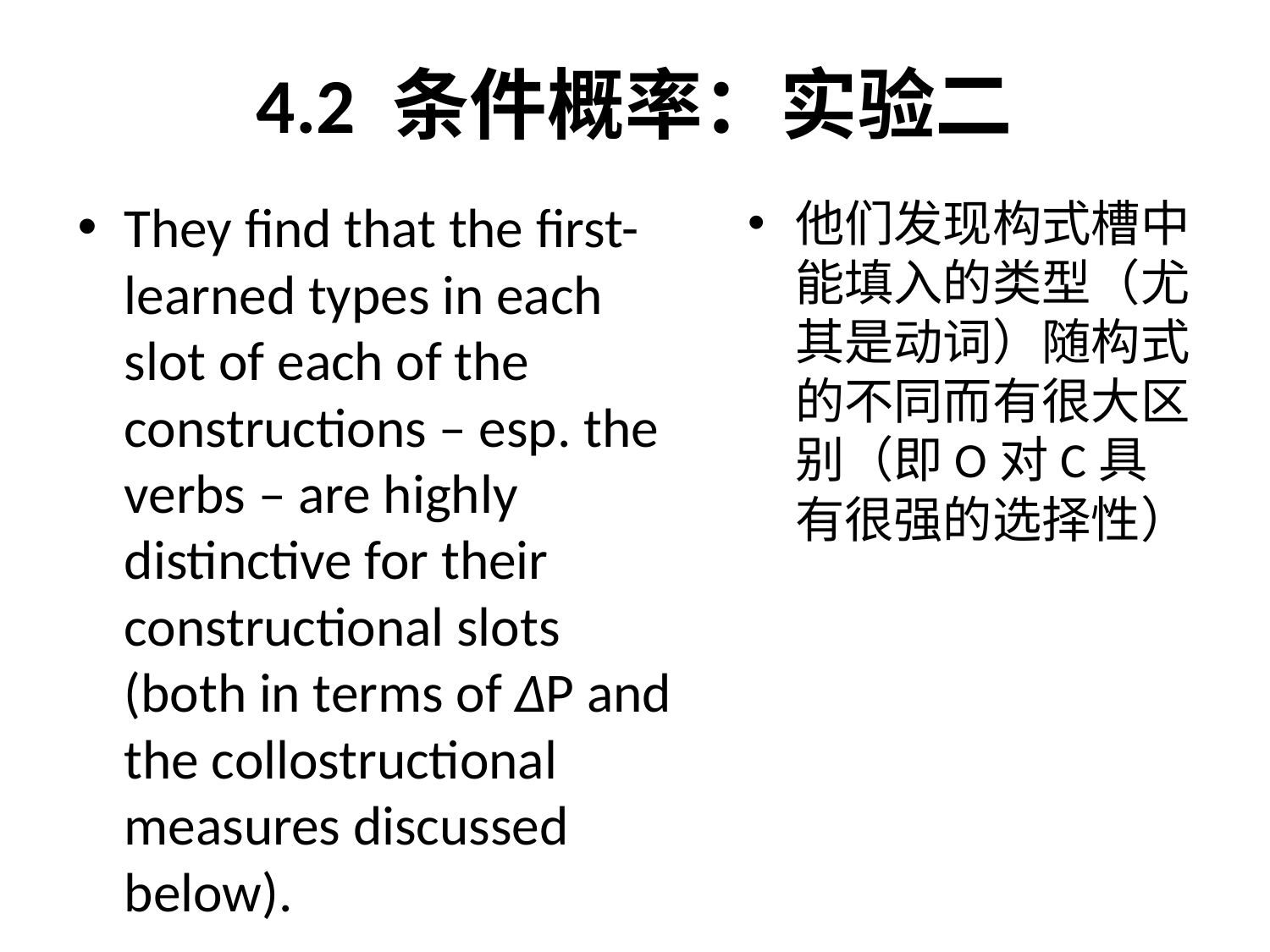

# 4.2 条件概率：实验二
They find that the first-learned types in each slot of each of the constructions – esp. the verbs – are highly distinctive for their constructional slots (both in terms of ΔP and the collostructional measures discussed below).
他们发现构式槽中能填入的类型（尤其是动词）随构式的不同而有很大区别（即O对C具有很强的选择性）